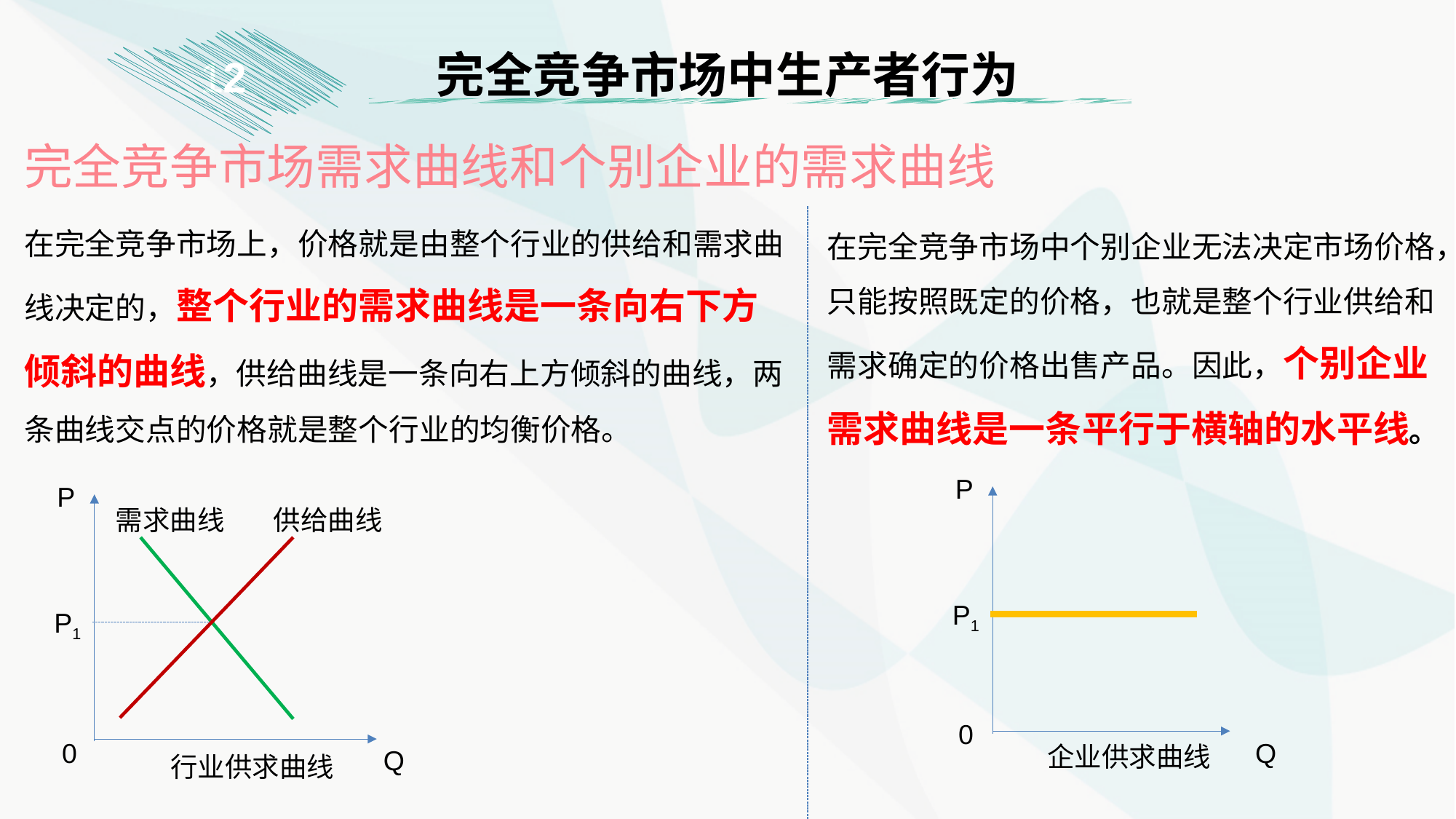

完全竞争市场中生产者行为
1
2
完全竞争市场需求曲线和个别企业的需求曲线
在完全竞争市场上，价格就是由整个行业的供给和需求曲线决定的，整个行业的需求曲线是一条向右下方倾斜的曲线，供给曲线是一条向右上方倾斜的曲线，两条曲线交点的价格就是整个行业的均衡价格。
在完全竞争市场中个别企业无法决定市场价格，只能按照既定的价格，也就是整个行业供给和需求确定的价格出售产品。因此，个别企业需求曲线是一条平行于横轴的水平线。
P
P
需求曲线
供给曲线
P1
P1
0
0
Q
企业供求曲线
Q
行业供求曲线